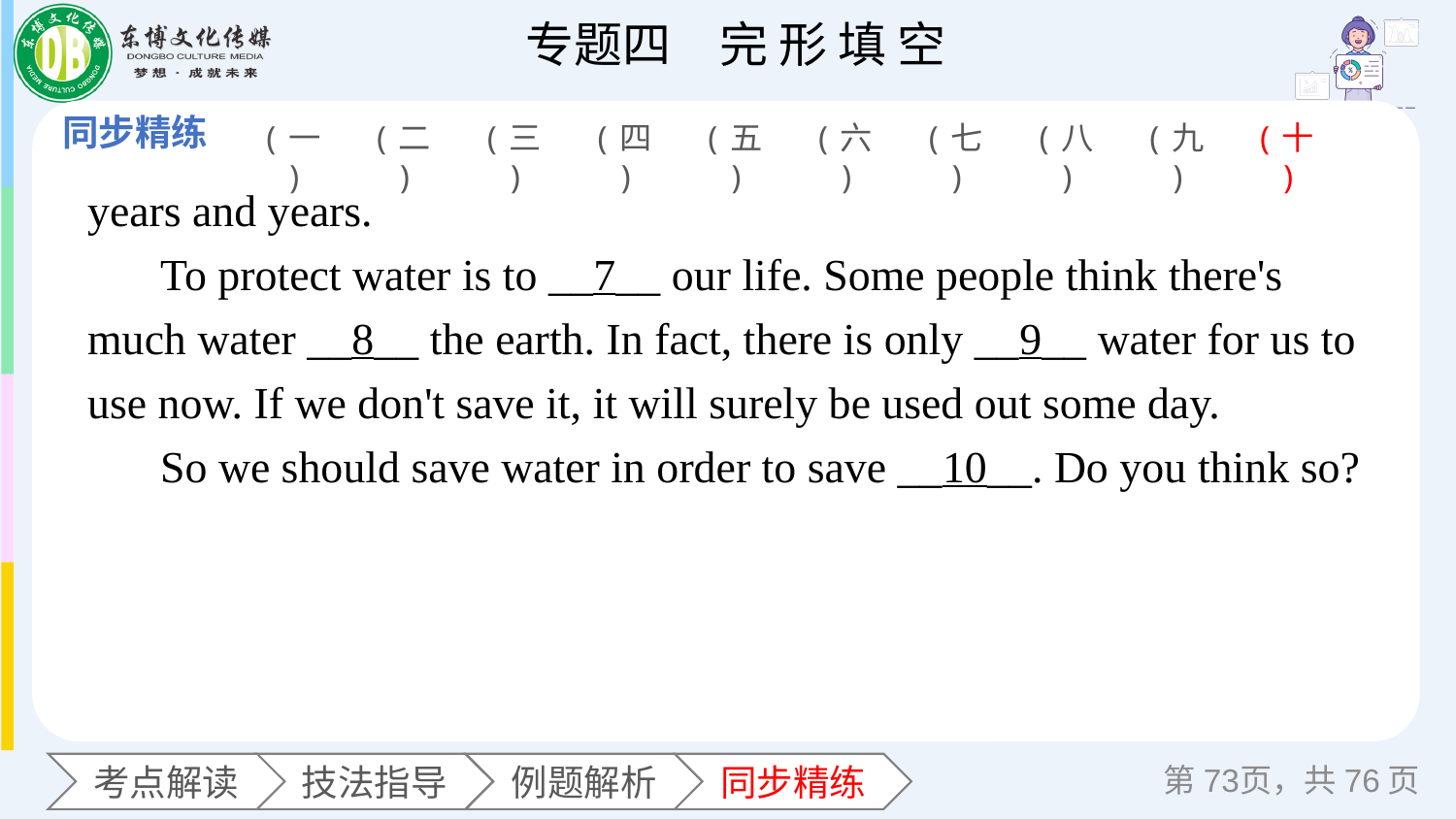

(一)
(二)
(三)
(四)
(五)
(六)
(七)
(八)
(九)
(十)
years and years.
To protect water is to __7__ our life. Some people think there's much water __8__ the earth. In fact, there is only __9__ water for us to use now. If we don't save it, it will surely be used out some day.
So we should save water in order to save __10__. Do you think so?
第73页，共76页